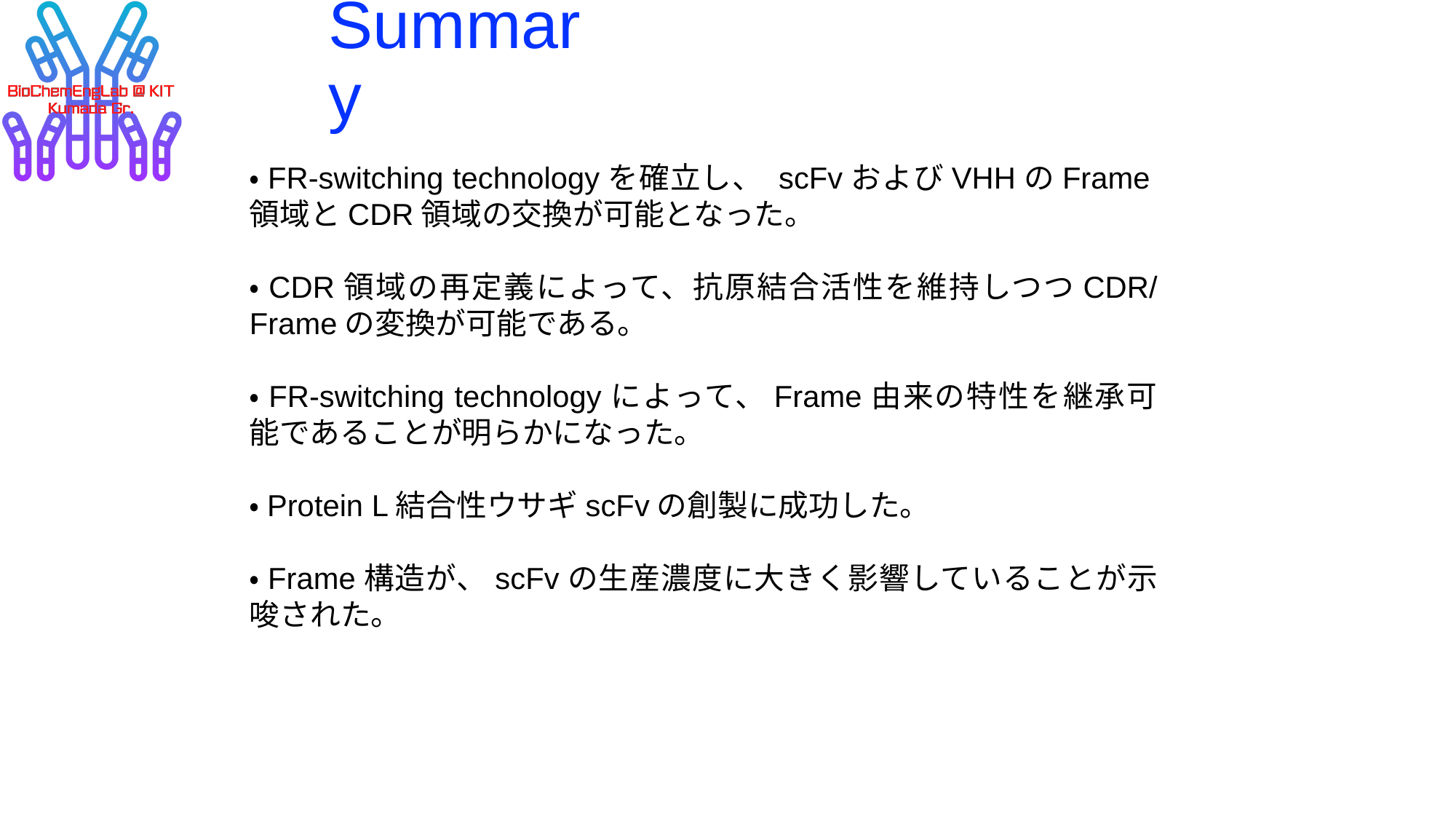

# Summary
・FR-switching technologyを確立し、 scFvおよびVHHのFrame領域とCDR領域の交換が可能となった。

・CDR領域の再定義によって、抗原結合活性を維持しつつCDR/Frameの変換が可能である。

・FR-switching technologyによって、Frame由来の特性を継承可能であることが明らかになった。

・Protein L結合性ウサギscFvの創製に成功した。

・Frame構造が、scFvの生産濃度に大きく影響していることが示唆された。